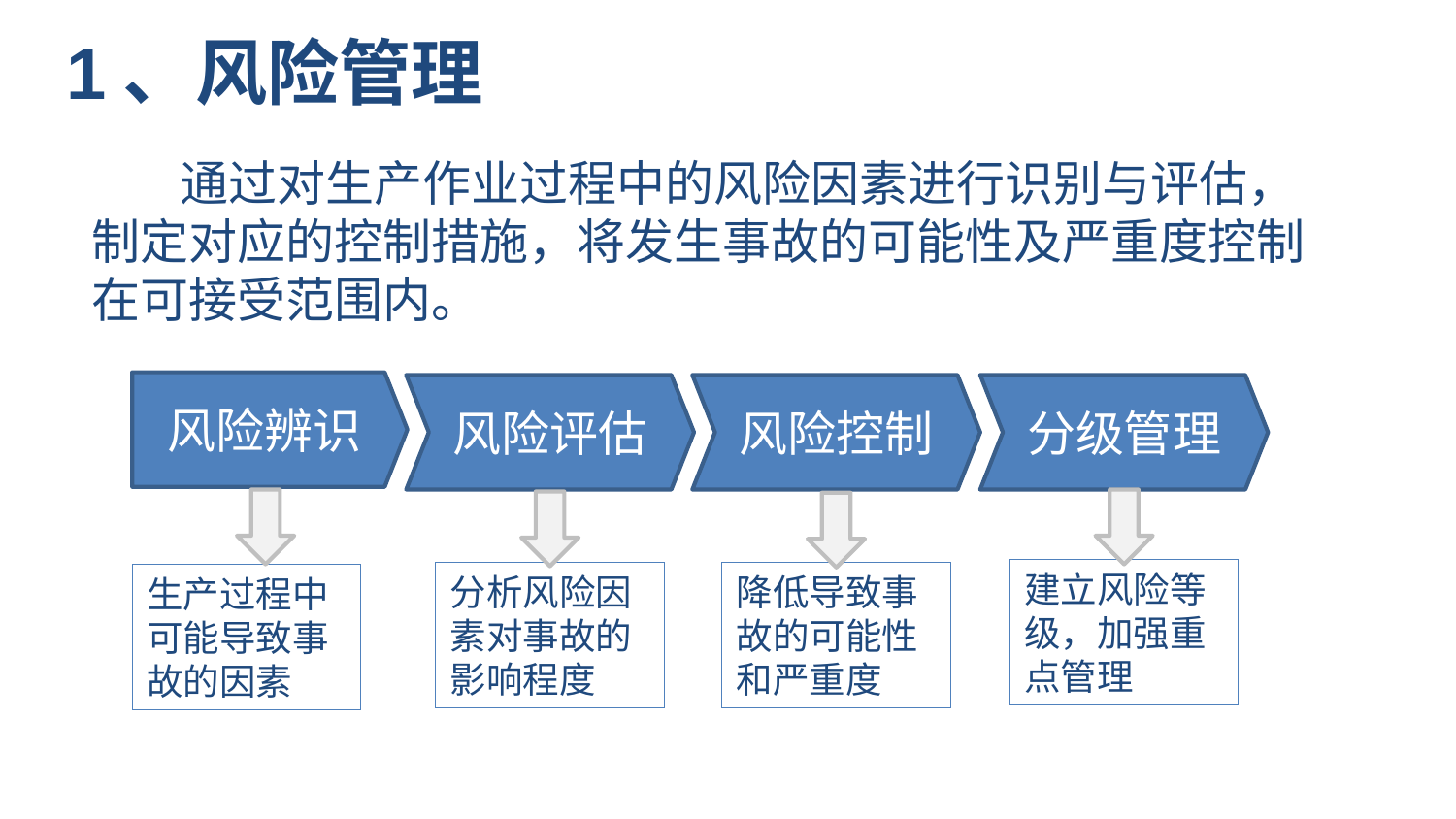

# 1、风险管理
       通过对生产作业过程中的风险因素进行识别与评估，制定对应的控制措施，将发生事故的可能性及严重度控制在可接受范围内。
风险辨识
风险评估
风险控制
分级管理

建立风险等级，加强重点管理
分析风险因素对事故的影响程度
降低导致事故的可能性和严重度
生产过程中可能导致事故的因素